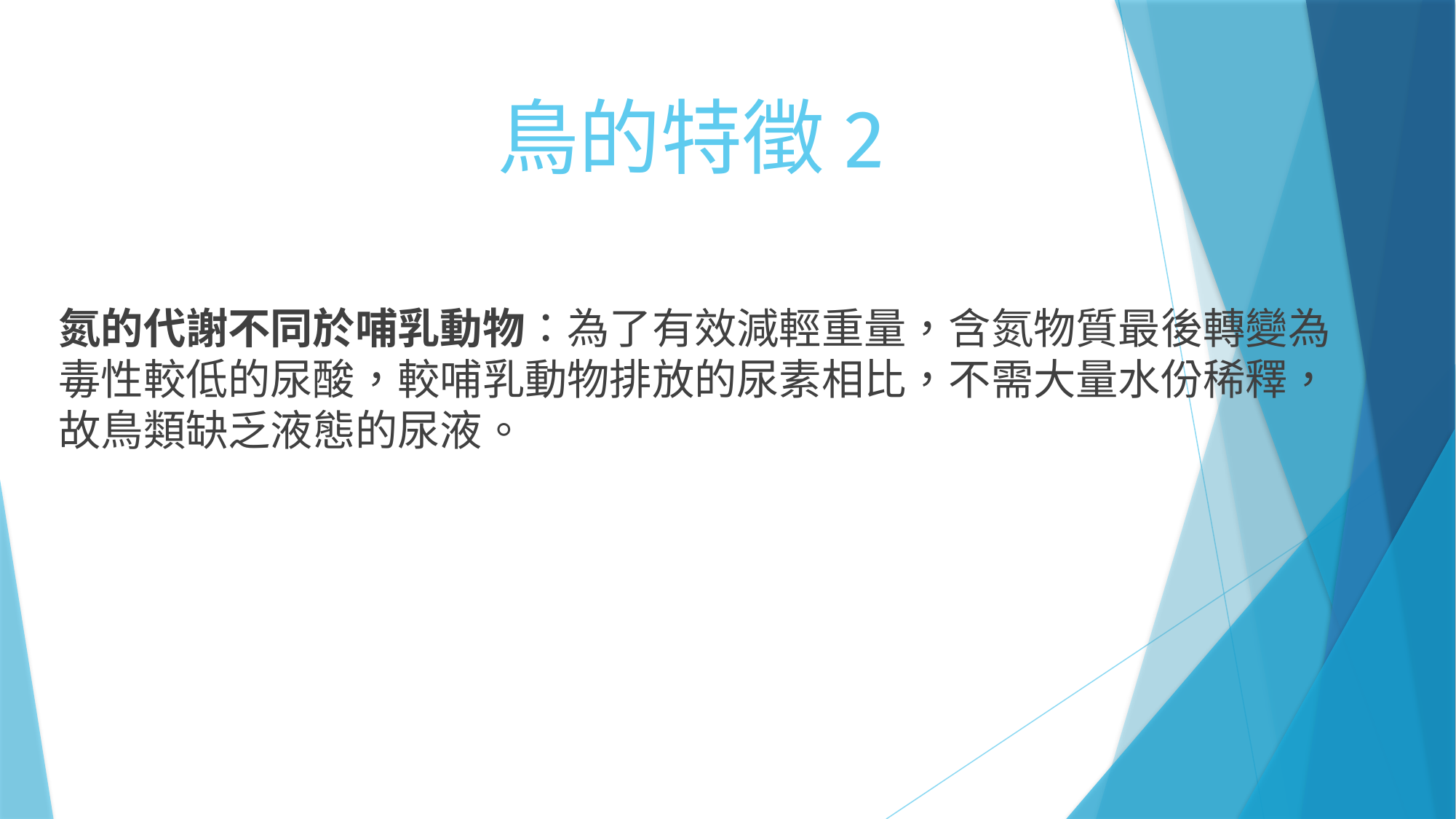

# 鳥的特徵2
氮的代謝不同於哺乳動物：為了有效減輕重量，含氮物質最後轉變為毒性較低的尿酸，較哺乳動物排放的尿素相比，不需大量水份稀釋，故鳥類缺乏液態的尿液。